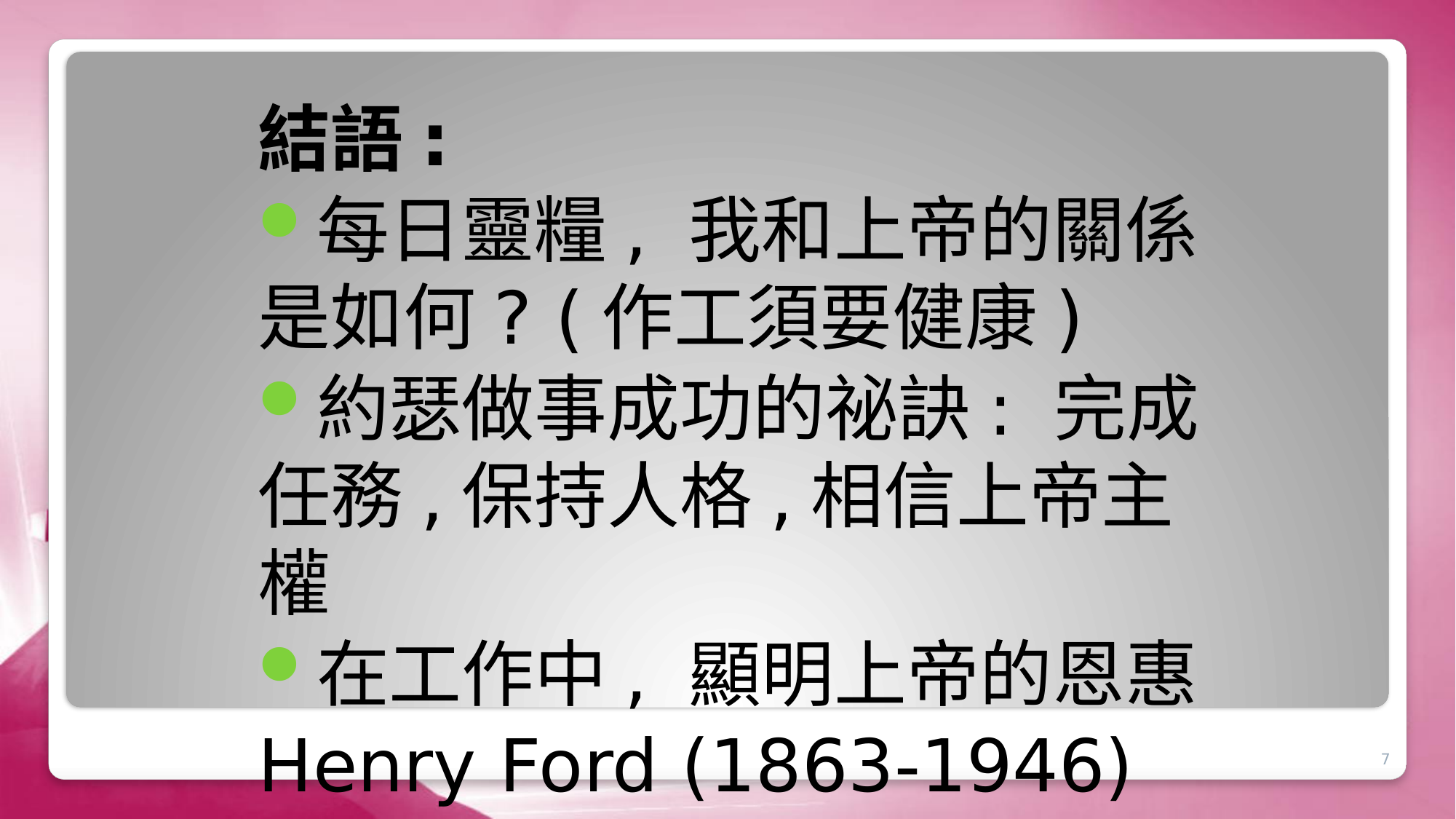

結語:
每日靈糧, 我和上帝的關係是如何? (作工須要健康)
約瑟做事成功的祕訣: 完成任務,保持人格,相信上帝主權
在工作中, 顯明上帝的恩惠
Henry Ford (1863-1946)

#
7